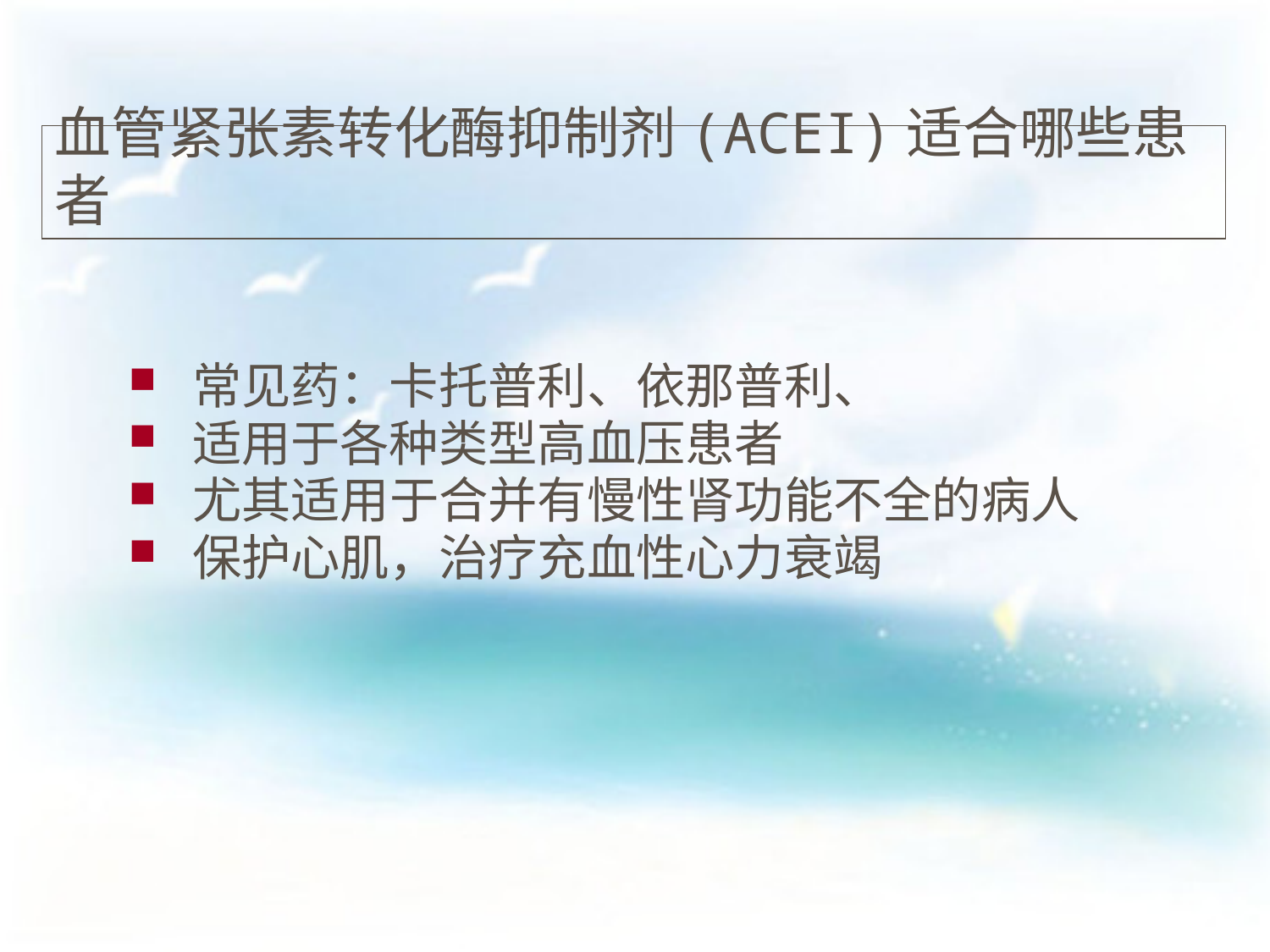

# 血管紧张素转化酶抑制剂(ACEI)适合哪些患者
常见药：卡托普利、依那普利、
适用于各种类型高血压患者
尤其适用于合并有慢性肾功能不全的病人
保护心肌，治疗充血性心力衰竭